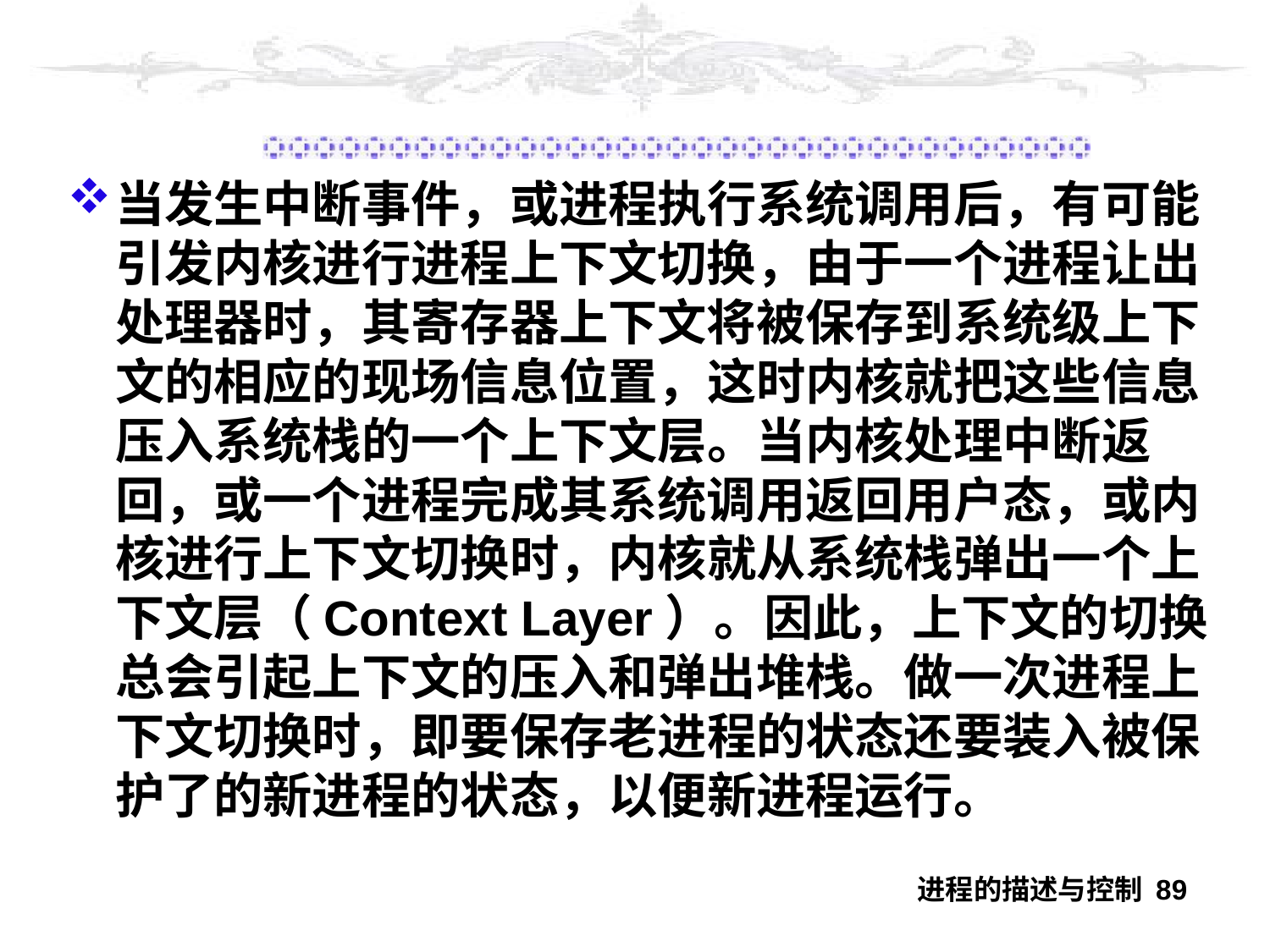

#
当发生中断事件，或进程执行系统调用后，有可能引发内核进行进程上下文切换，由于一个进程让出处理器时，其寄存器上下文将被保存到系统级上下文的相应的现场信息位置，这时内核就把这些信息压入系统栈的一个上下文层。当内核处理中断返回，或一个进程完成其系统调用返回用户态，或内核进行上下文切换时，内核就从系统栈弹出一个上下文层（Context Layer）。因此，上下文的切换总会引起上下文的压入和弹出堆栈。做一次进程上下文切换时，即要保存老进程的状态还要装入被保护了的新进程的状态，以便新进程运行。